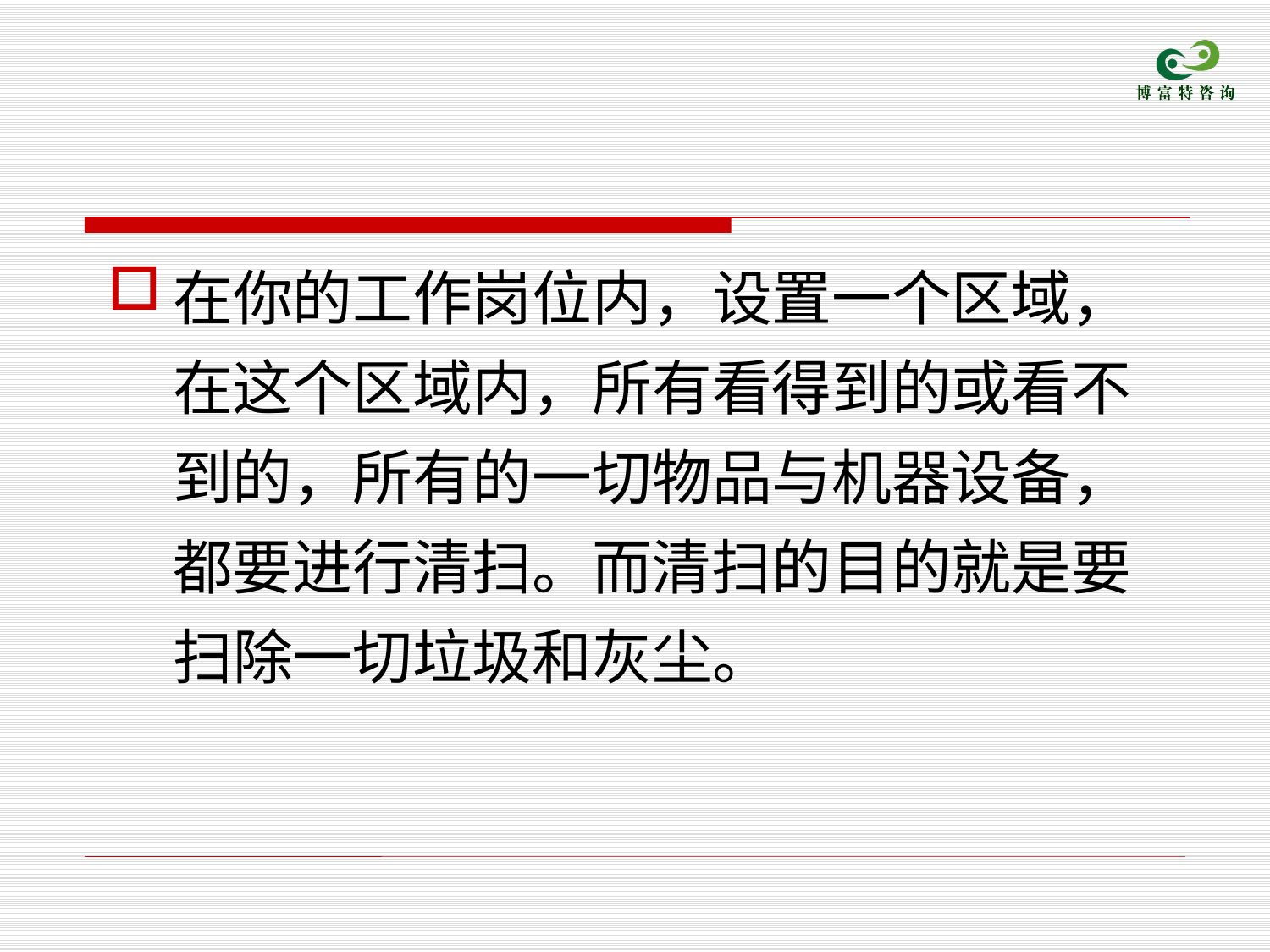

在你的工作岗位内，设置一个区域，在这个区域内，所有看得到的或看不到的，所有的一切物品与机器设备，都要进行清扫。而清扫的目的就是要扫除一切垃圾和灰尘。
190